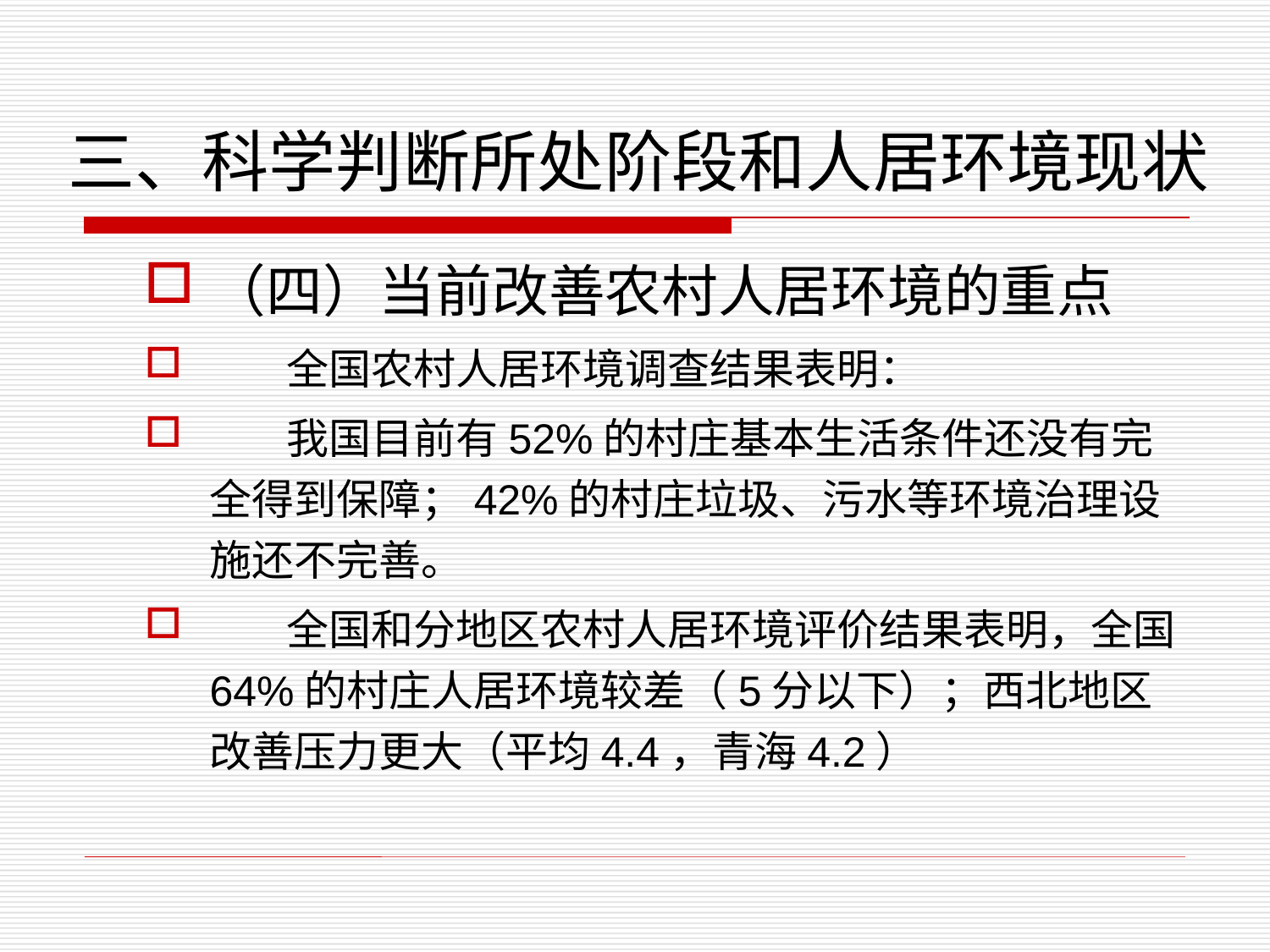

三、科学判断所处阶段和人居环境现状
（四）当前改善农村人居环境的重点
       全国农村人居环境调查结果表明：
       我国目前有52%的村庄基本生活条件还没有完全得到保障；42%的村庄垃圾、污水等环境治理设施还不完善。
       全国和分地区农村人居环境评价结果表明，全国64%的村庄人居环境较差（5分以下）；西北地区改善压力更大（平均4.4，青海4.2）